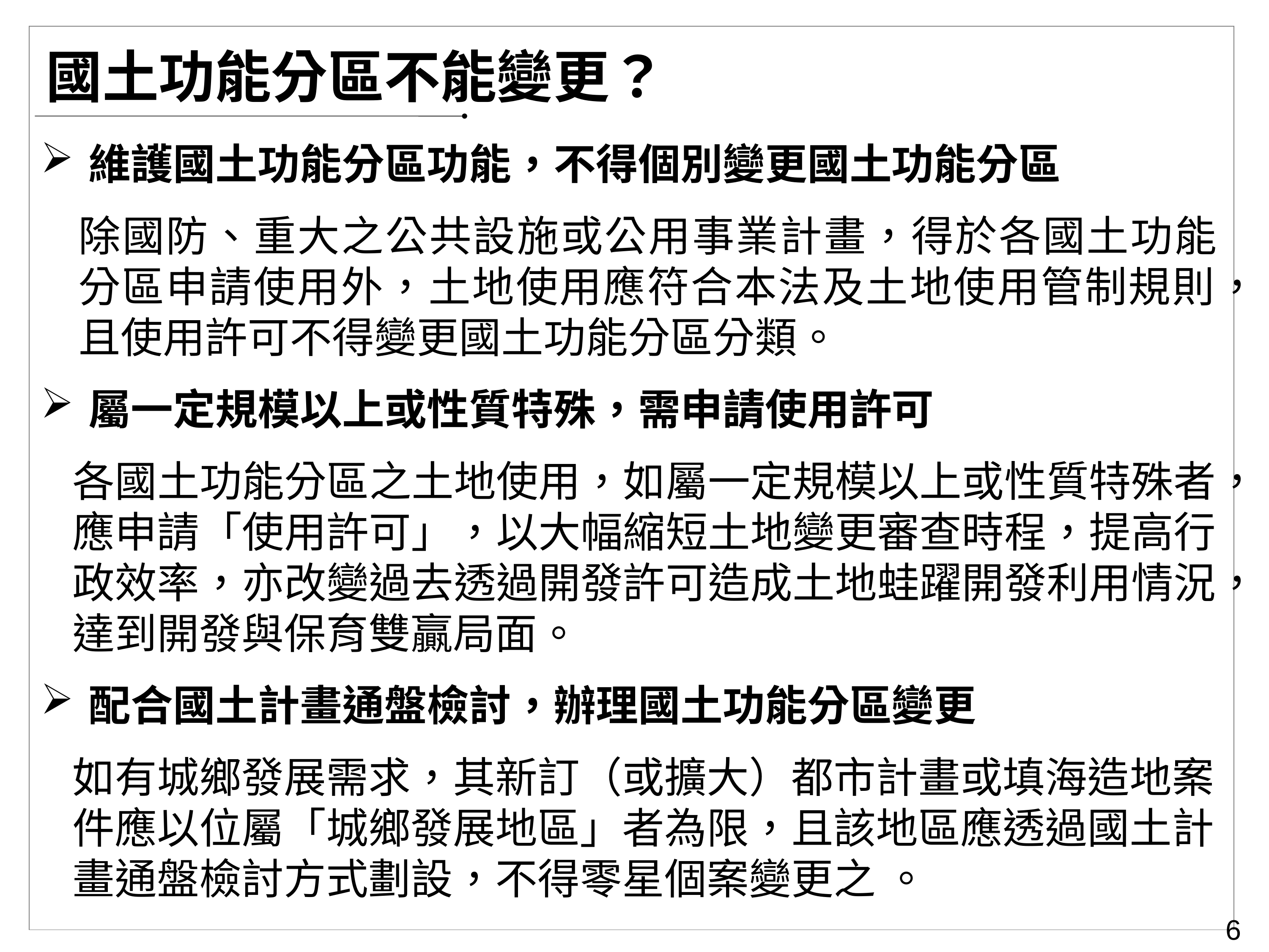

國土功能分區不能變更？

維護國土功能分區功能，不得個別變更國土功能分區
除國防、重大之公共設施或公用事業計畫，得於各國土功能分區申請使用外，土地使用應符合本法及土地使用管制規則，且使用許可不得變更國土功能分區分類。
屬一定規模以上或性質特殊，需申請使用許可
各國土功能分區之土地使用，如屬一定規模以上或性質特殊者，應申請「使用許可」，以大幅縮短土地變更審查時程，提高行政效率，亦改變過去透過開發許可造成土地蛙躍開發利用情況，達到開發與保育雙贏局面。
配合國土計畫通盤檢討，辦理國土功能分區變更
如有城鄉發展需求，其新訂（或擴大）都市計畫或填海造地案件應以位屬「城鄉發展地區」者為限，且該地區應透過國土計畫通盤檢討方式劃設，不得零星個案變更之 。
6